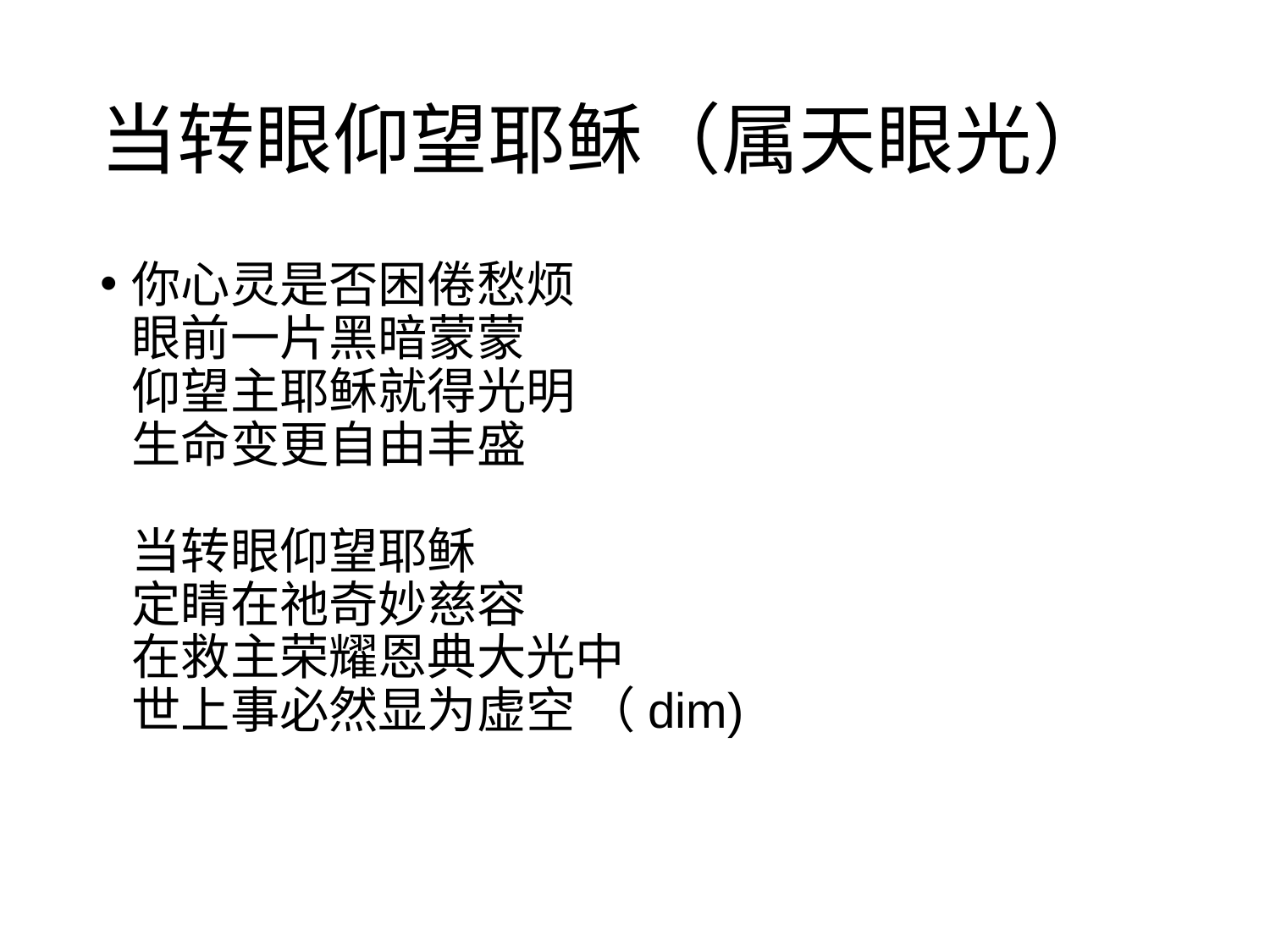

# 当转眼仰望耶稣（属天眼光）
你心灵是否困倦愁烦
眼前一片黑暗蒙蒙
仰望主耶稣就得光明
生命变更自由丰盛
当转眼仰望耶稣
定睛在祂奇妙慈容
在救主荣耀恩典大光中
世上事必然显为虚空 （dim)